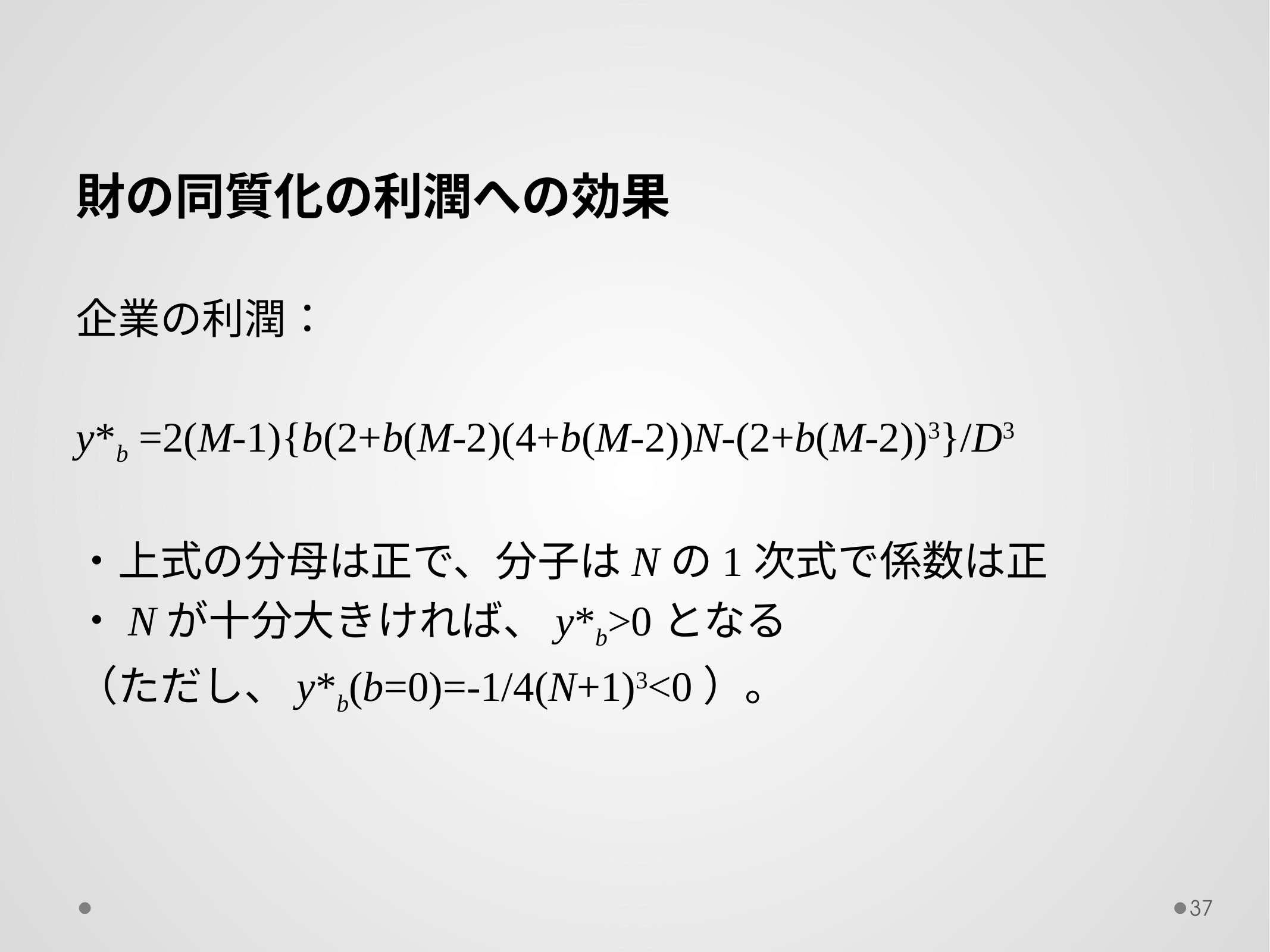

財の同質化の利潤への効果

企業の利潤：

y*b =2(M-1){b(2+b(M-2)(4+b(M-2))N-(2+b(M-2))3}/D3

・上式の分母は正で、分子はNの1次式で係数は正
・Nが十分大きければ、y*b>0となる
（ただし、y*b(b=0)=-1/4(N+1)3<0）。

37